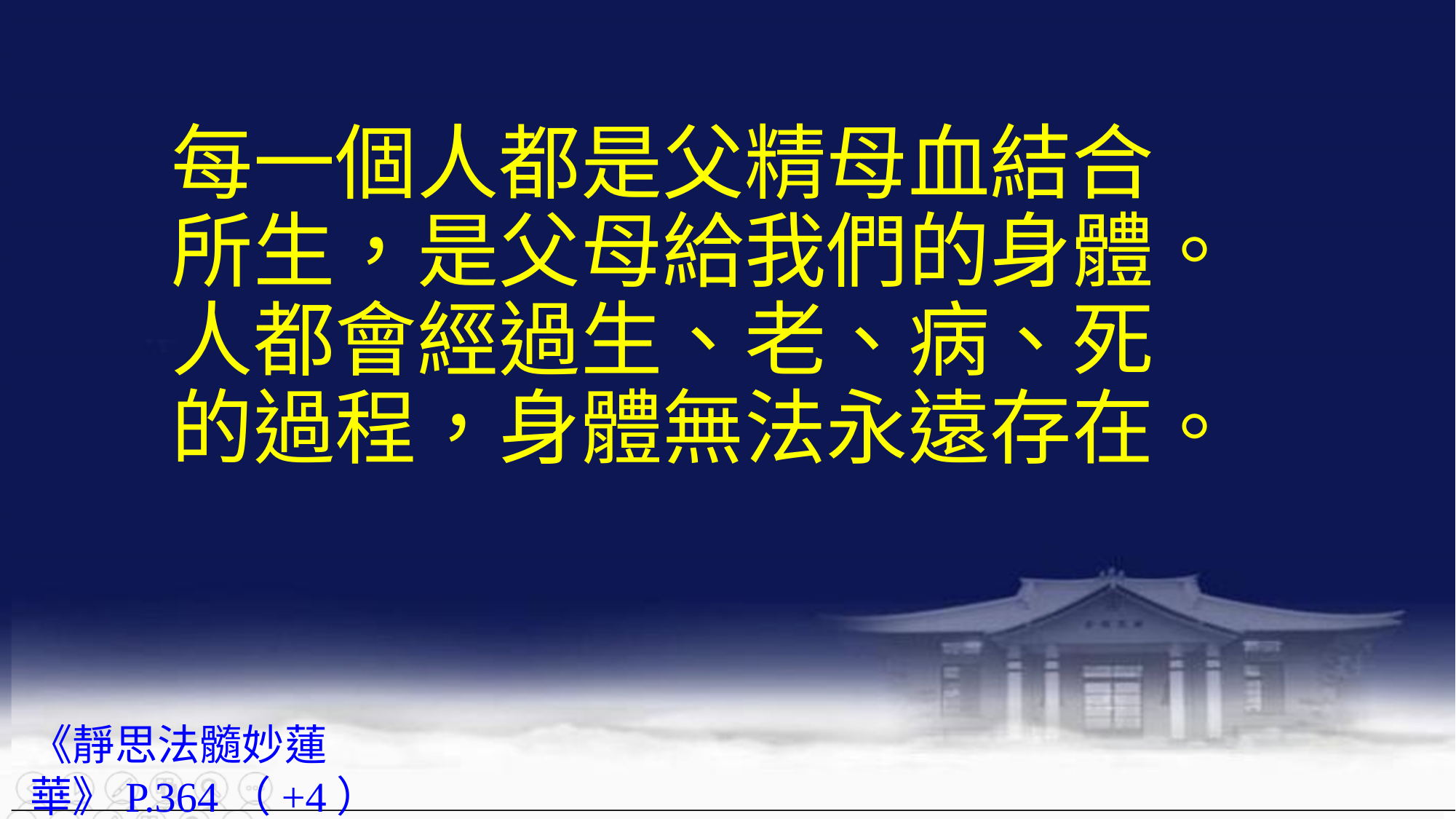

每一個人都是父精母血結合所生，是父母給我們的身體。人都會經過生、老、病、死的過程，身體無法永遠存在。
《靜思法髓妙蓮華》P.364（+4）